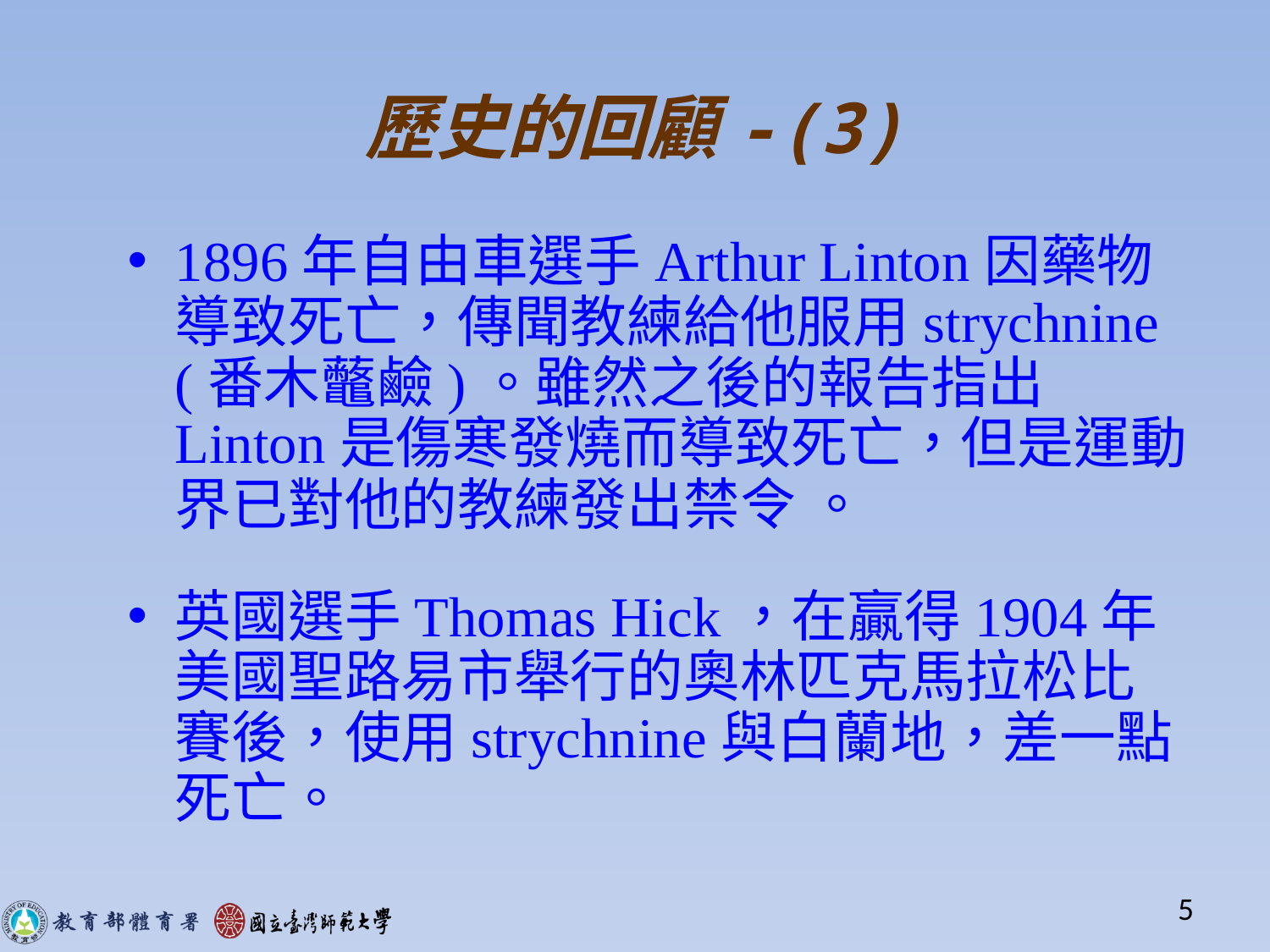

歷史的回顧-(3)
1896年自由車選手Arthur Linton因藥物導致死亡，傳聞教練給他服用strychnine (番木虌鹼)。雖然之後的報告指出Linton是傷寒發燒而導致死亡，但是運動界已對他的教練發出禁令 。

英國選手Thomas Hick，在贏得1904年美國聖路易市舉行的奧林匹克馬拉松比賽後，使用strychnine與白蘭地，差一點死亡。
5